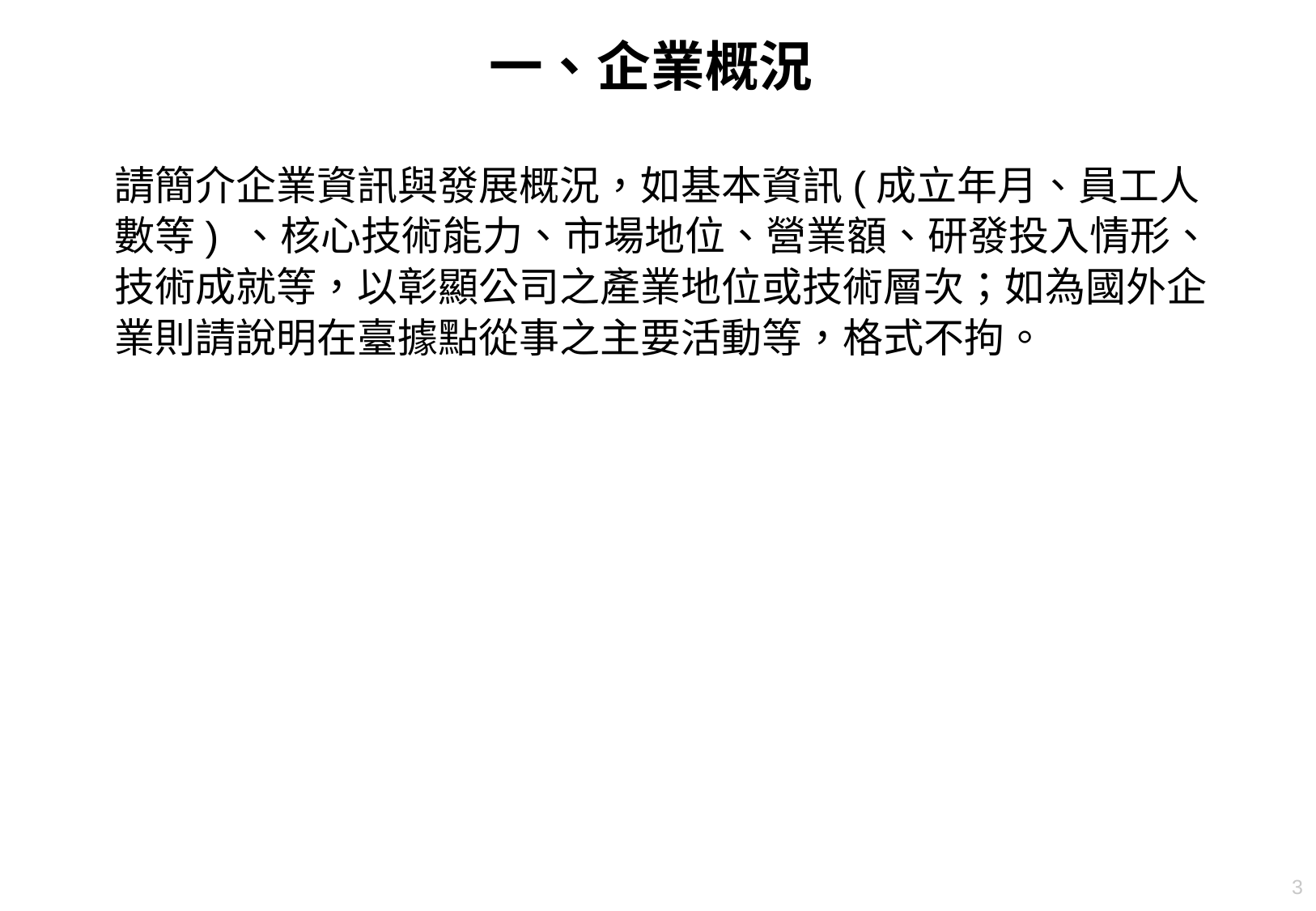

# 一、企業概況
請簡介企業資訊與發展概況，如基本資訊(成立年月、員工人數等) 、核心技術能力、市場地位、營業額、研發投入情形、技術成就等，以彰顯公司之產業地位或技術層次；如為國外企業則請說明在臺據點從事之主要活動等，格式不拘。

3